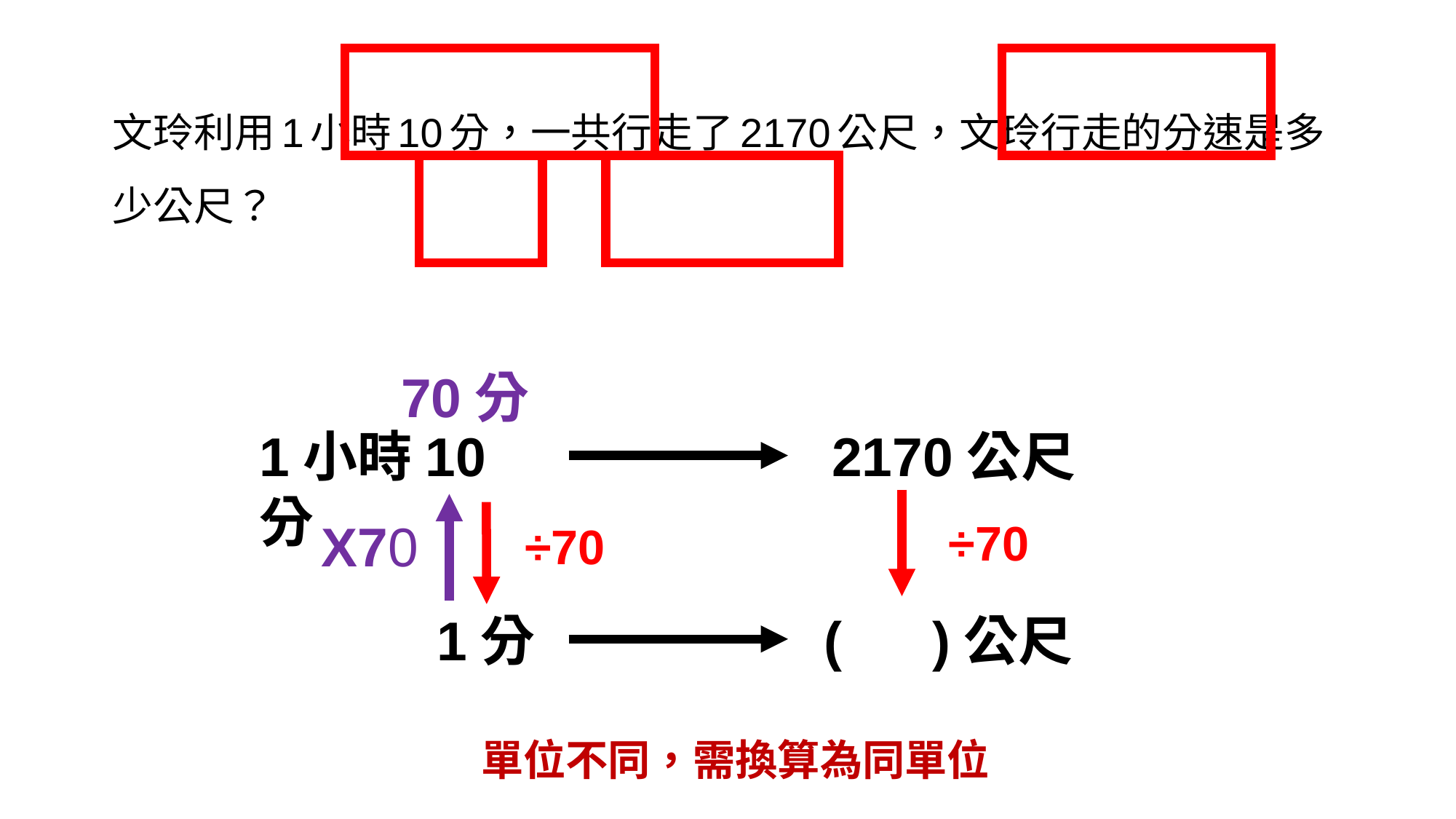

# 文玲利用1小時10分，一共行走了2170公尺，文玲行走的分速是多少公尺？

70分
1小時10分
2170公尺
X70
÷70
÷70
1分
(      )公尺
單位不同，需換算為同單位